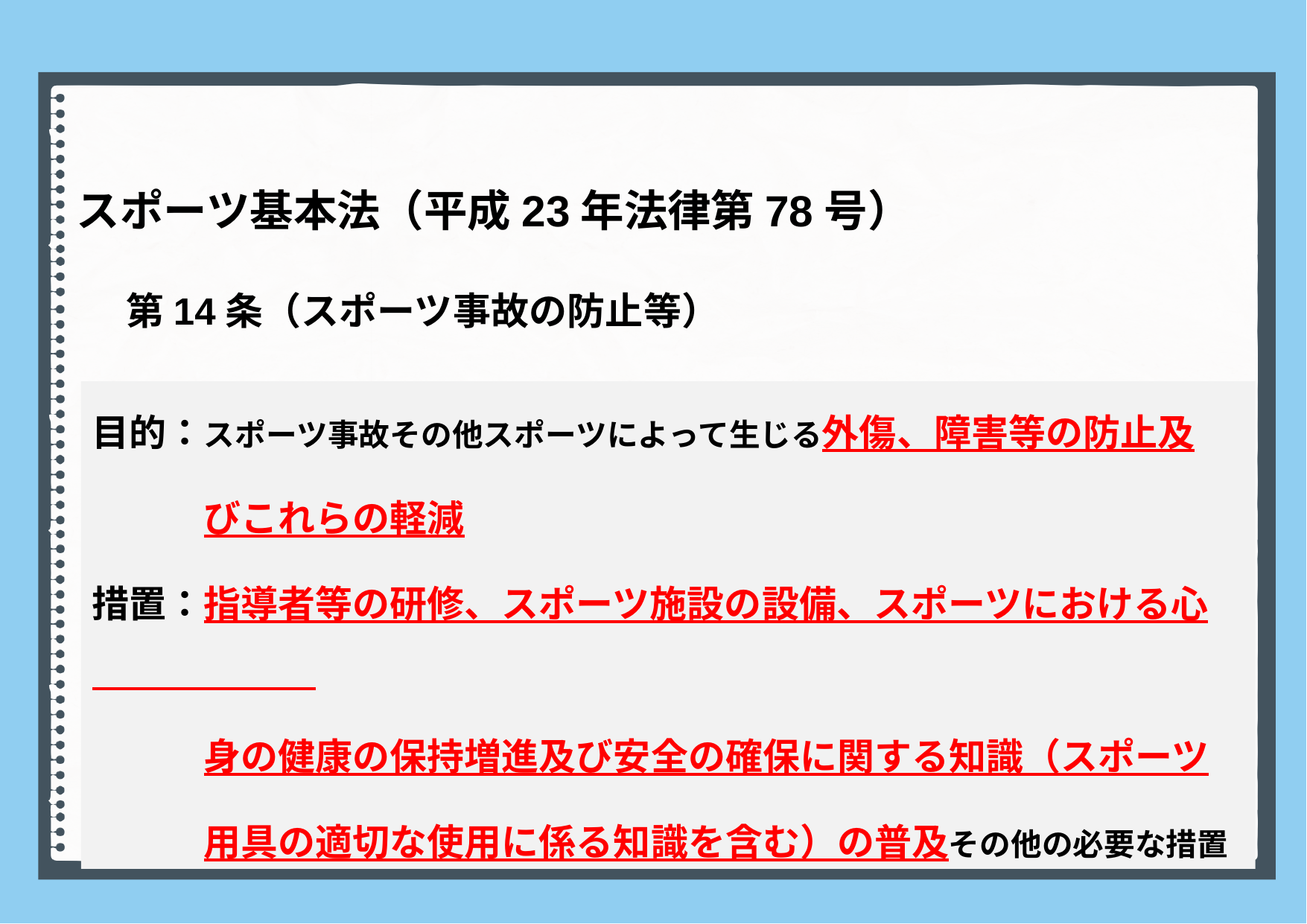

スポーツ基本法（平成23年法律第78号）
第14条（スポーツ事故の防止等）

目的：スポーツ事故その他スポーツによって生じる外傷、障害等の防止及
　　　びこれらの軽減
措置：指導者等の研修、スポーツ施設の設備、スポーツにおける心
　　　身の健康の保持増進及び安全の確保に関する知識（スポーツ
　　　用具の適切な使用に係る知識を含む）の普及その他の必要な措置